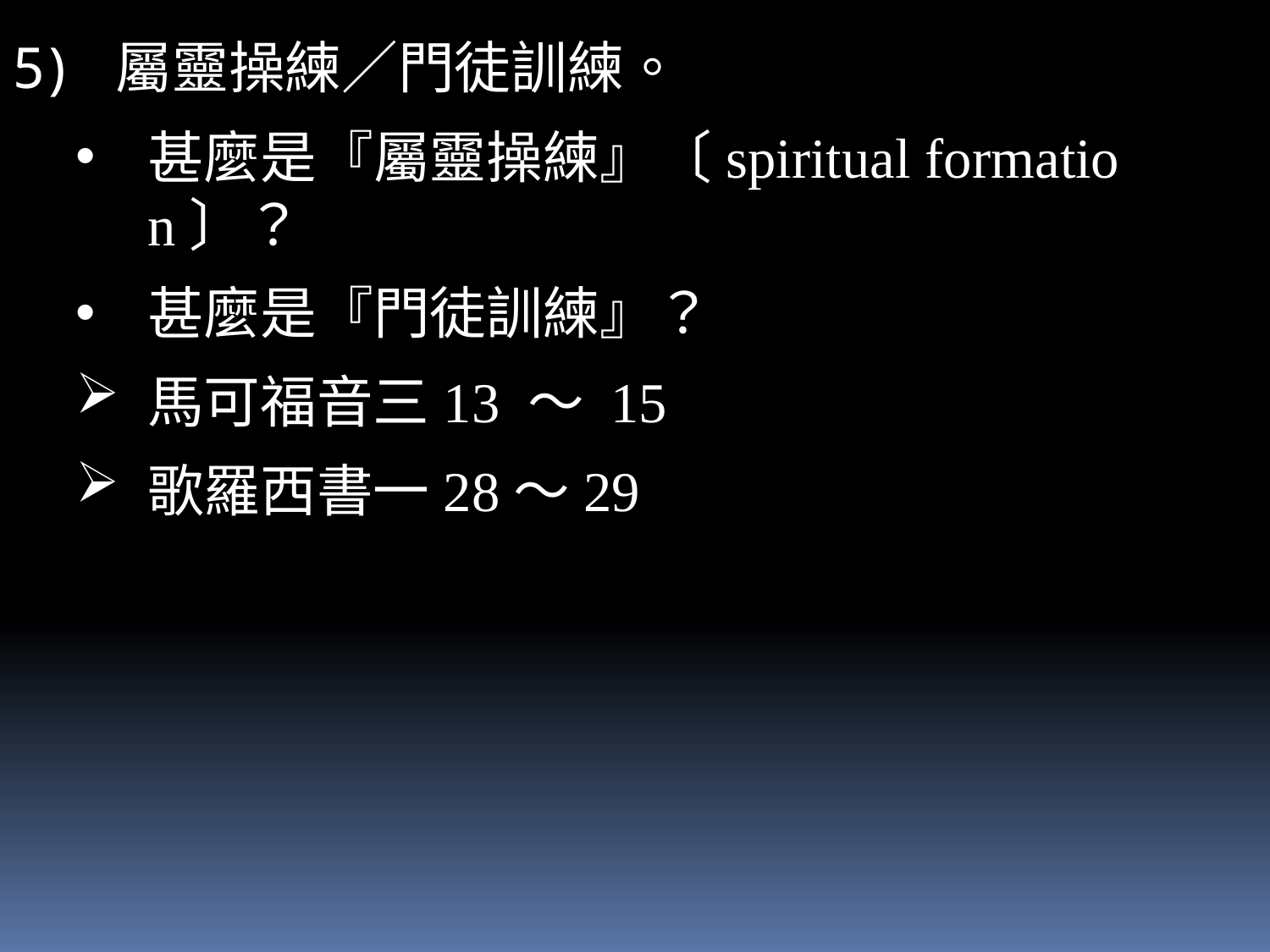

屬靈操練／門徒訓練。
甚麼是『屬靈操練』〔spiritual formation〕？
甚麼是『門徒訓練』？
馬可福音三13 ～ 15
歌羅西書一28～29